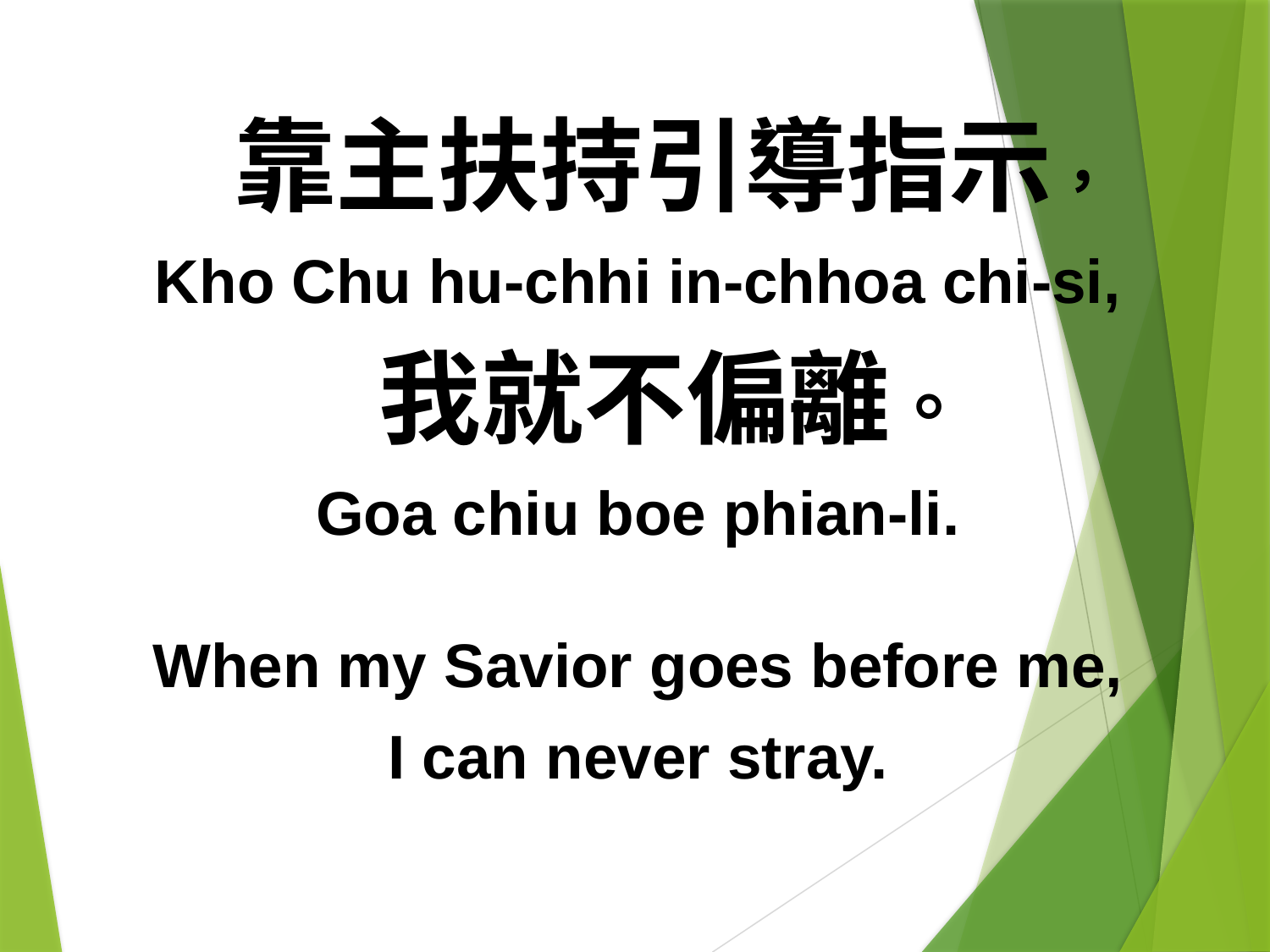

靠主扶持引導指示，
Kho Chu hu-chhi in-chhoa chi-si,
  我就不偏離。
Goa chiu boe phian-li.

When my Savior goes before me,
I can never stray.